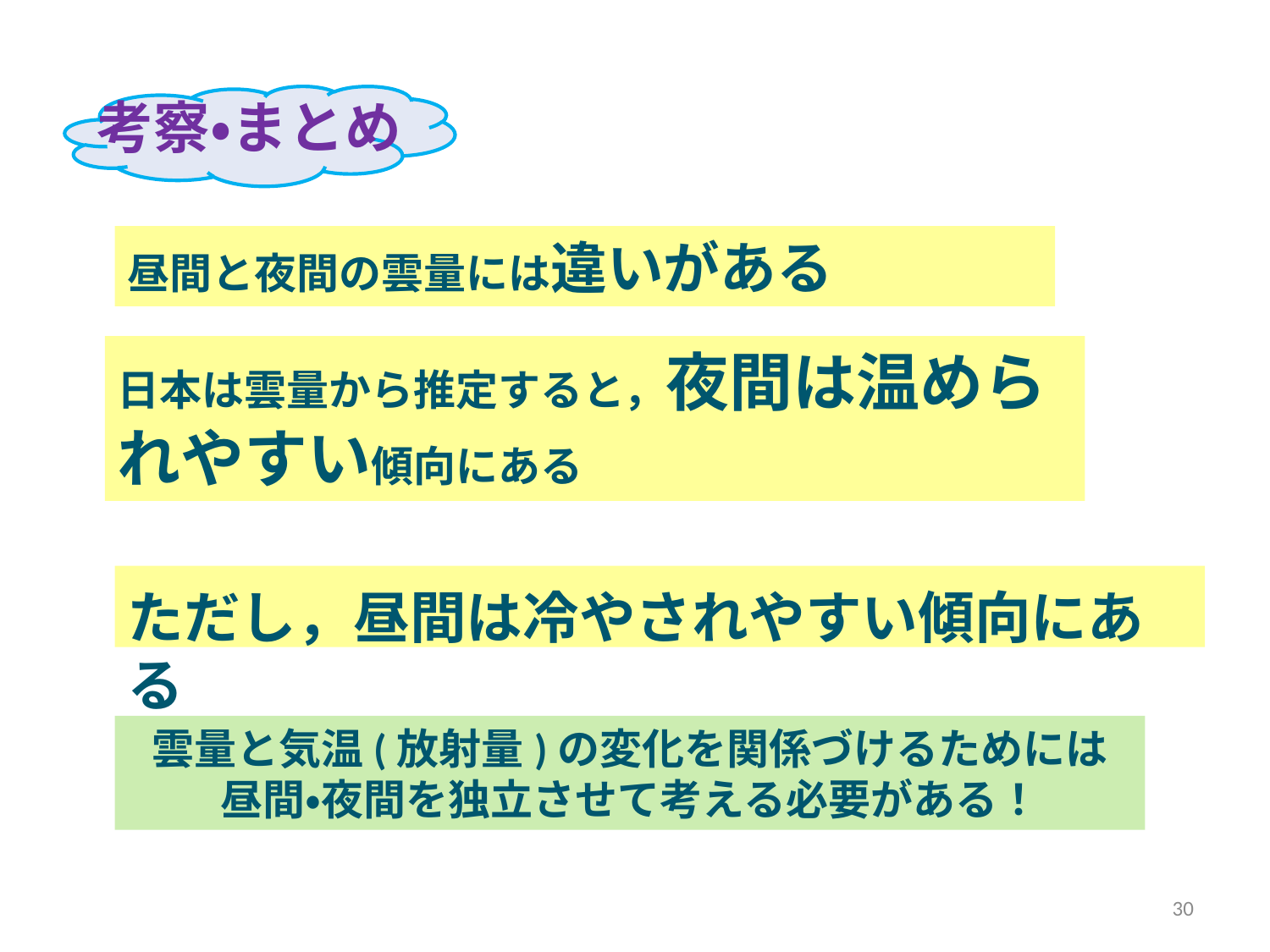

考察・まとめ
昼間と夜間の雲量には違いがある
日本は雲量から推定すると，夜間は温められやすい傾向にある

ただし，昼間は冷やされやすい傾向にある
雲量と気温(放射量)の変化を関係づけるためには
昼間・夜間を独立させて考える必要がある！
30